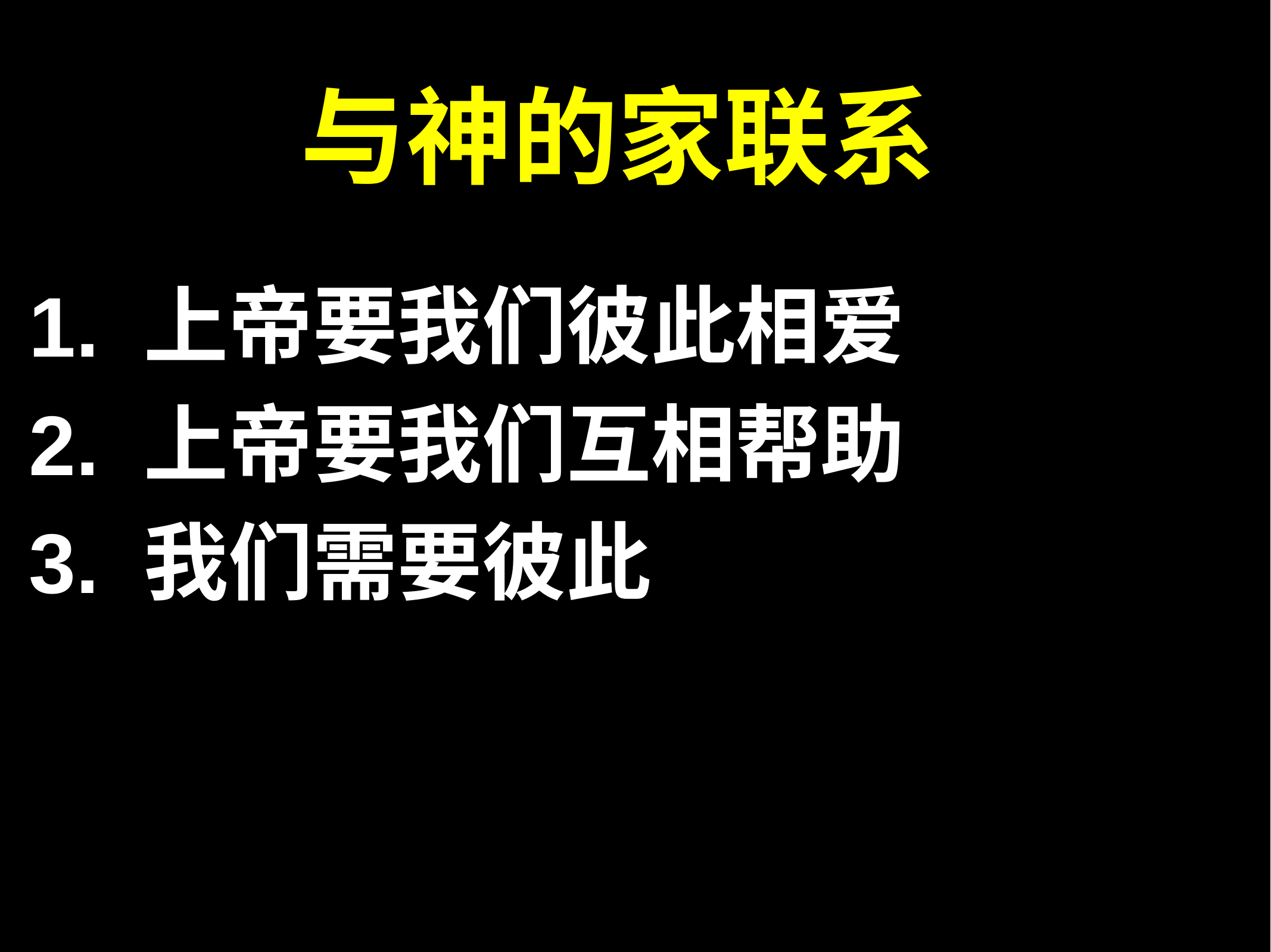

# 与神的家联系
1. 上帝要我们彼此相爱
2. 上帝要我们互相帮助
3. 我们需要彼此